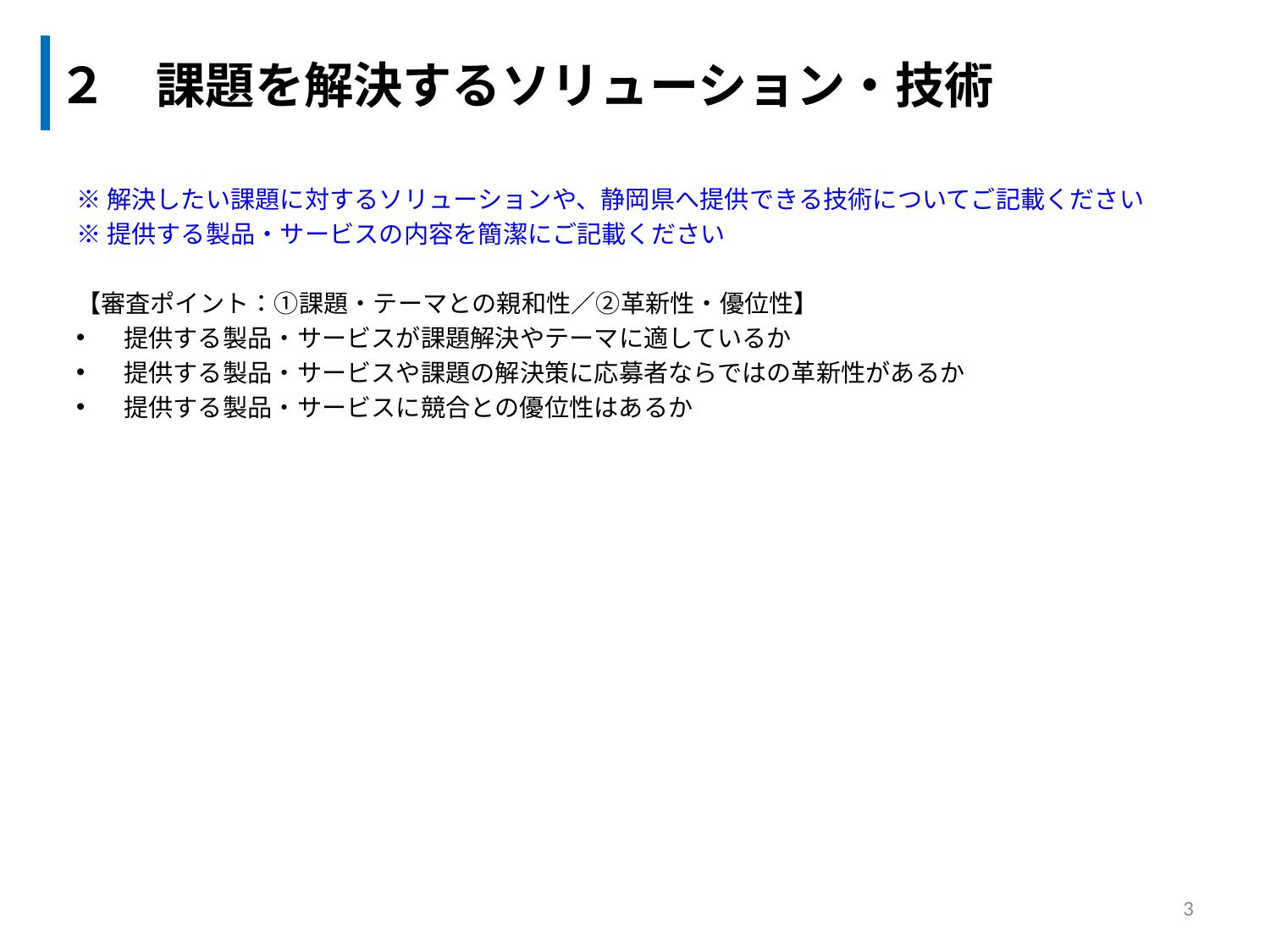

| ２　課題を解決するソリューション・技術 |
| --- |
※解決したい課題に対するソリューションや、静岡県へ提供できる技術についてご記載ください
※提供する製品・サービスの内容を簡潔にご記載ください

【審査ポイント：①課題・テーマとの親和性／②革新性・優位性】
提供する製品・サービスが課題解決やテーマに適しているか
提供する製品・サービスや課題の解決策に応募者ならではの革新性があるか
提供する製品・サービスに競合との優位性はあるか
3